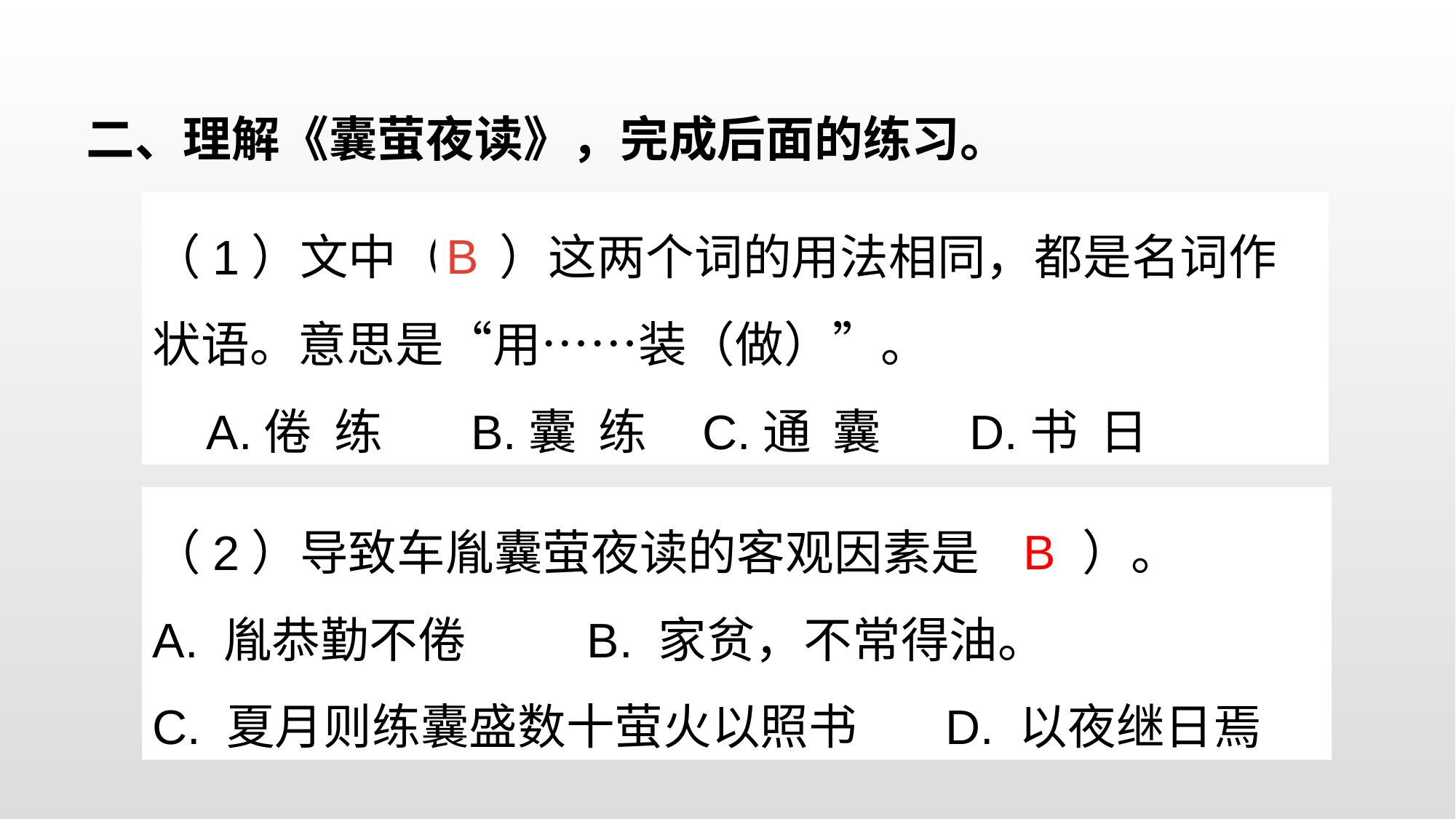

二、理解《囊萤夜读》，完成后面的练习。
（1）文中（     ）这两个词的用法相同，都是名词作状语。意思是“用……装（做）”。
    A.倦  练       B.囊  练    C.通  囊       D.书  日
B
（2）导致车胤囊萤夜读的客观因素是（     ）。
A. 胤恭勤不倦          B. 家贫，不常得油。
C. 夏月则练囊盛数十萤火以照书       D. 以夜继日焉
B